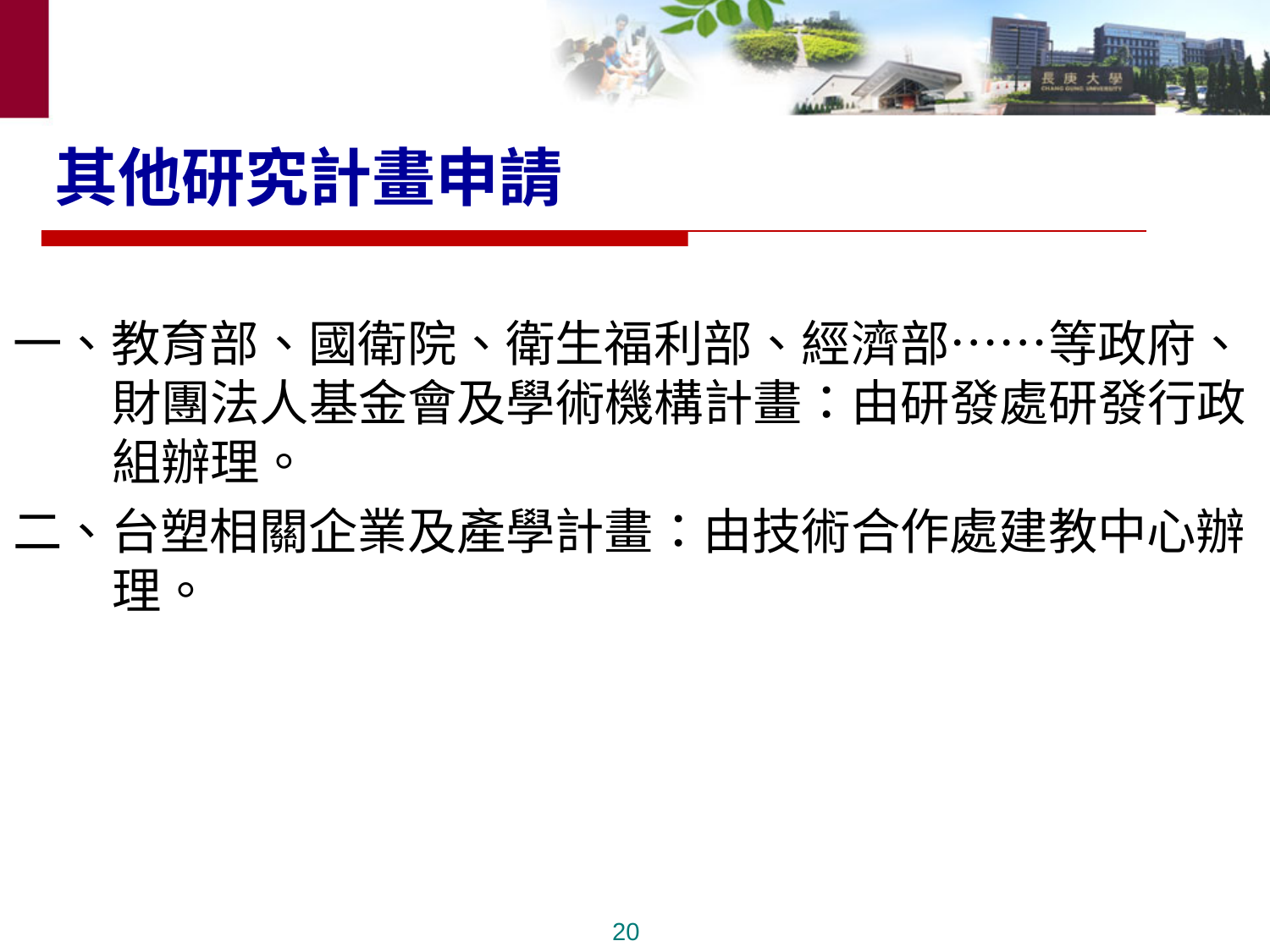

# 其他研究計畫申請
一、教育部、國衛院、衛生福利部、經濟部……等政府、財團法人基金會及學術機構計畫：由研發處研發行政組辦理。
二、台塑相關企業及產學計畫：由技術合作處建教中心辦理。

20